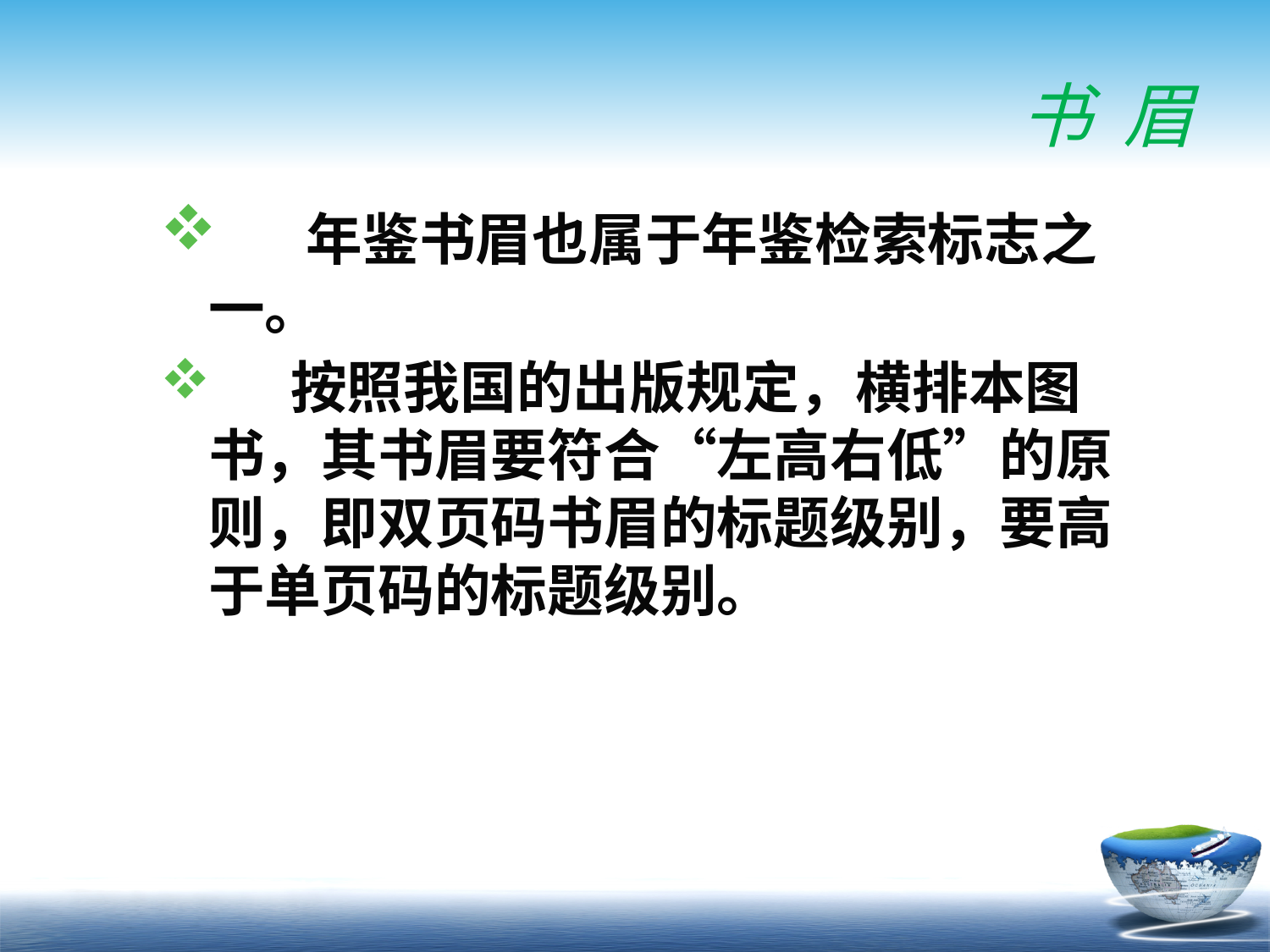

# 书  眉
     年鉴书眉也属于年鉴检索标志之一。
     按照我国的出版规定，横排本图书，其书眉要符合“左高右低”的原则，即双页码书眉的标题级别，要高于单页码的标题级别。